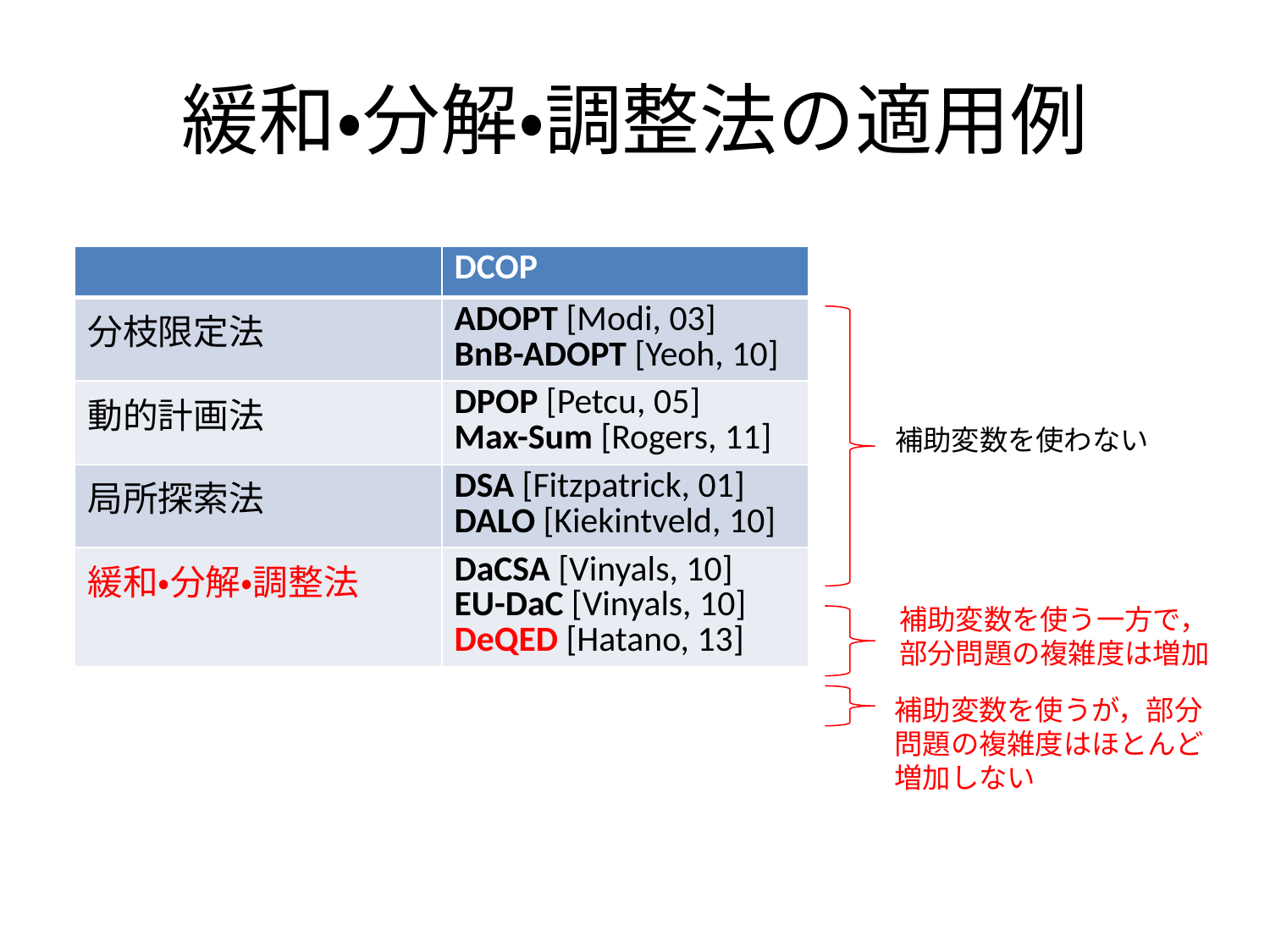

# 緩和・分解・調整法の適用例
|  | DCOP |
| --- | --- |
| 分枝限定法 | ADOPT [Modi, 03] BnB-ADOPT [Yeoh, 10] |
| 動的計画法 | DPOP [Petcu, 05] Max-Sum [Rogers, 11] |
| 局所探索法 | DSA [Fitzpatrick, 01] DALO [Kiekintveld, 10] |
| 緩和・分解・調整法 | DaCSA [Vinyals, 10] EU-DaC [Vinyals, 10] DeQED [Hatano, 13] |

補助変数を使わない
補助変数を使う一方で，
部分問題の複雑度は増加

補助変数を使うが，部分
問題の複雑度はほとんど
増加しない